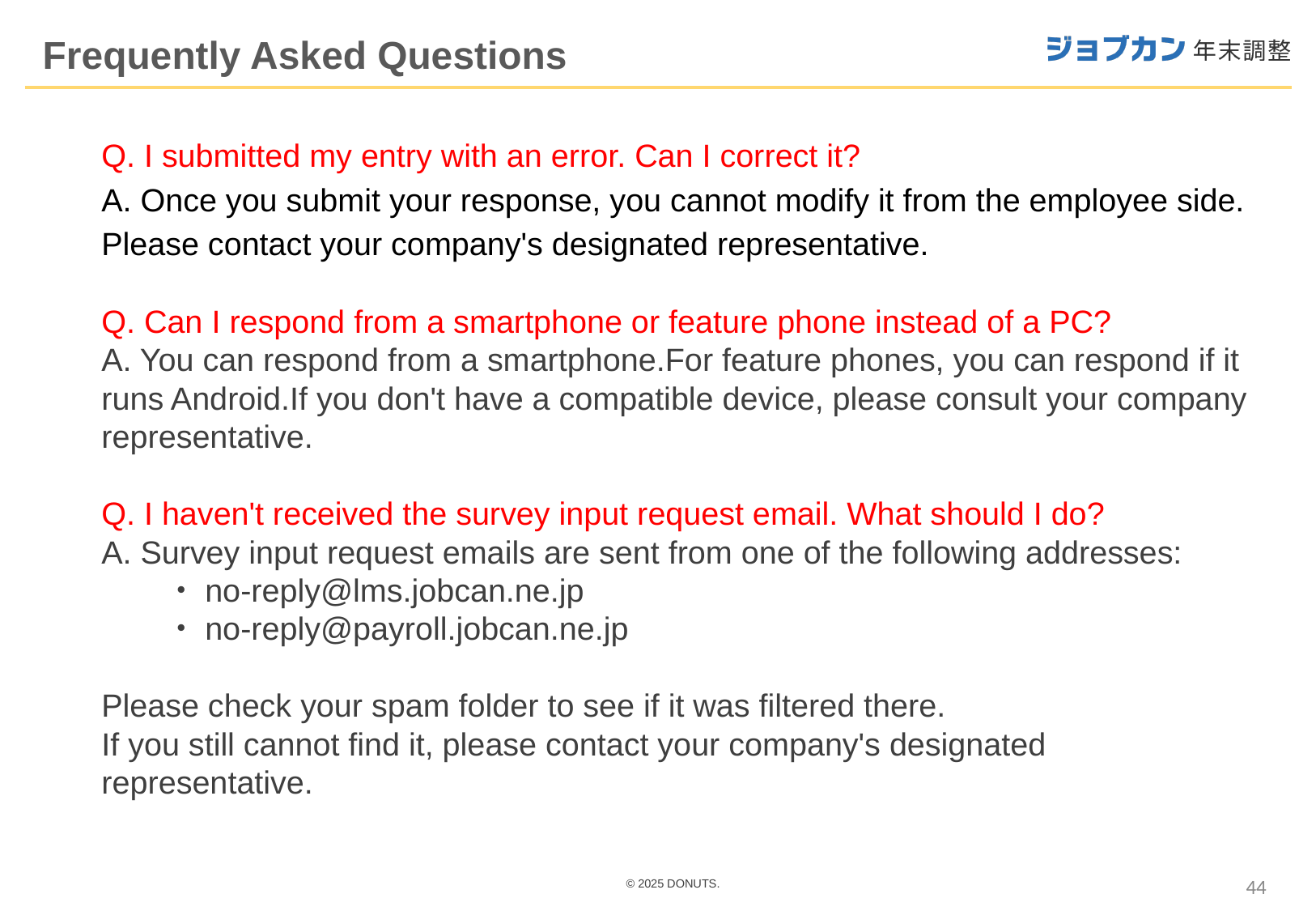

Frequently Asked Questions
Q. I submitted my entry with an error. Can I correct it?
A. Once you submit your response, you cannot modify it from the employee side. Please contact your company's designated representative.
Q. Can I respond from a smartphone or feature phone instead of a PC?
A. You can respond from a smartphone.For feature phones, you can respond if it runs Android.If you don't have a compatible device, please consult your company representative.
Q. I haven't received the survey input request email. What should I do?
A. Survey input request emails are sent from one of the following addresses:
　　・no-reply@lms.jobcan.ne.jp
　　・no-reply@payroll.jobcan.ne.jp

Please check your spam folder to see if it was filtered there.
If you still cannot find it, please contact your company's designated representative.

44